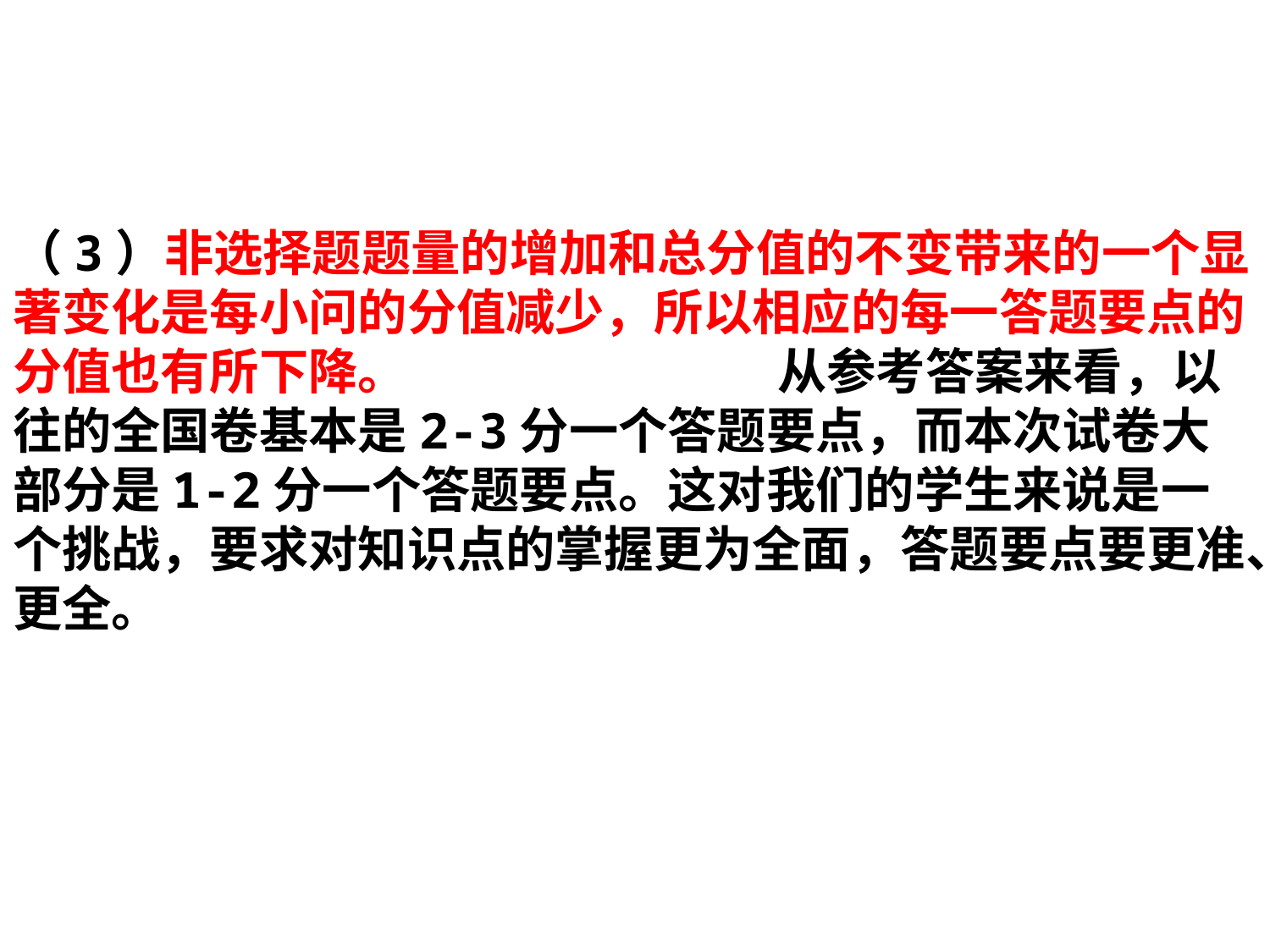

（3）非选择题题量的增加和总分值的不变带来的一个显著变化是每小问的分值减少，所以相应的每一答题要点的分值也有所下降。                                 从参考答案来看，以往的全国卷基本是2-3分一个答题要点，而本次试卷大部分是1-2分一个答题要点。这对我们的学生来说是一个挑战，要求对知识点的掌握更为全面，答题要点要更准、更全。